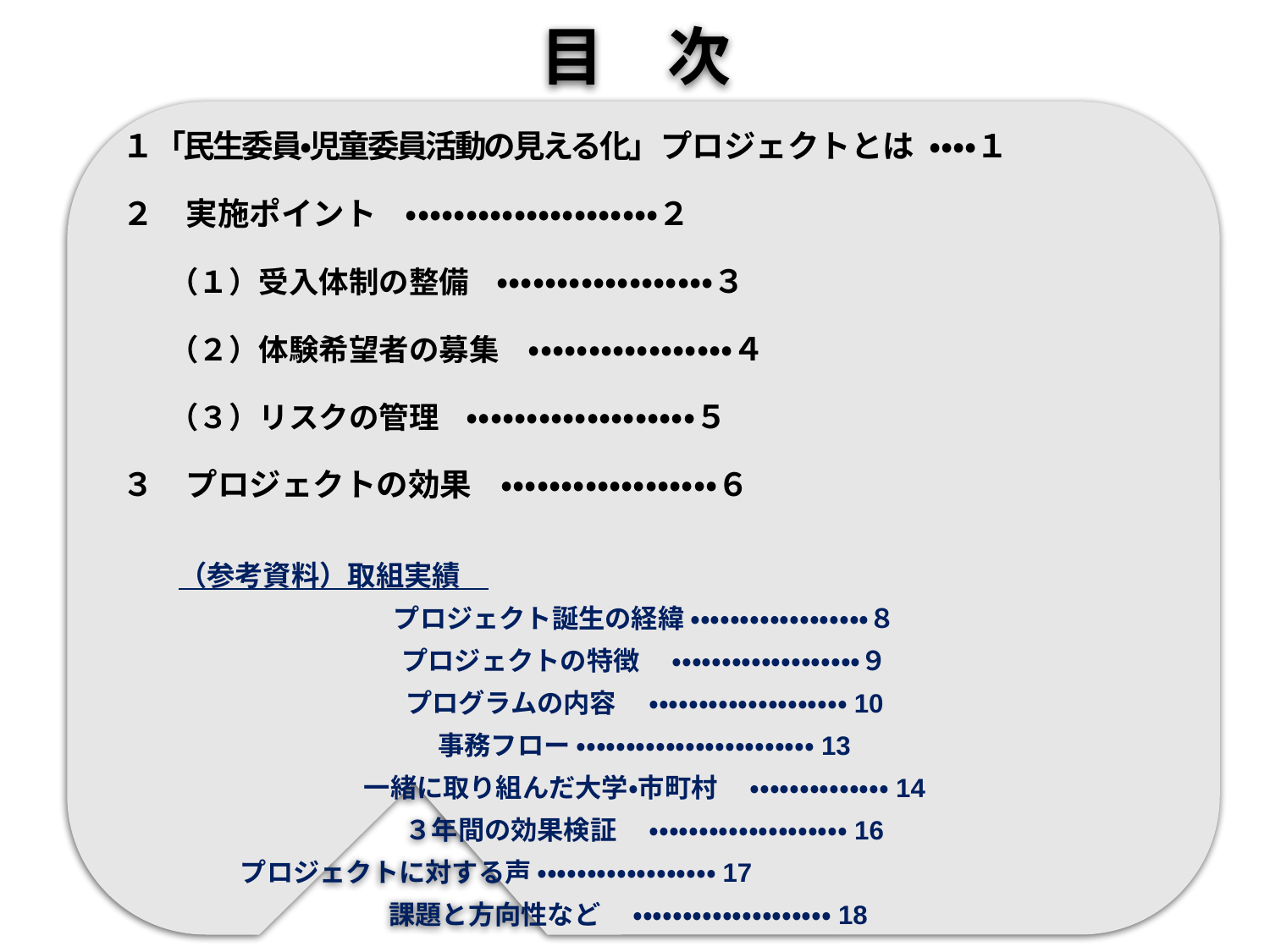

目　次
１「民生委員・児童委員活動の見える化」プロジェクトとは  ・・・・１
２　実施ポイント    ・・・・・・・・・・・・・・・・・・・・・２
　  （１）受入体制の整備    ・・・・・・・・・・・・・・・・・・３
　  （２）体験希望者の募集    ・・・・・・・・・・・・・・・・・４
　  （３）リスクの管理    ・・・・・・・・・・・・・・・・・・・５
３　プロジェクトの効果    ・・・・・・・・・・・・・・・・・・６

　　（参考資料）取組実績
プロジェクト誕生の経緯 ・・・・・・・・・・・・・・・・・・８
プロジェクトの特徴　 ・・・・・・・・・・・・・・・・・・・９
プログラムの内容　 ・・・・・・・・・・・・・・・・・・・・10
事務フロー ・・・・・・・・・・・・・・・・・・・・・・・・13
一緒に取り組んだ大学・市町村　 ・・・・・・・・・・・・・・14
３年間の効果検証　 ・・・・・・・・・・・・・・・・・・・・16
　　　　  プロジェクトに対する声 ・・・・・・・・・・・・・・・・・・17
課題と方向性など　 ・・・・・・・・・・・・・・・・・・・・18